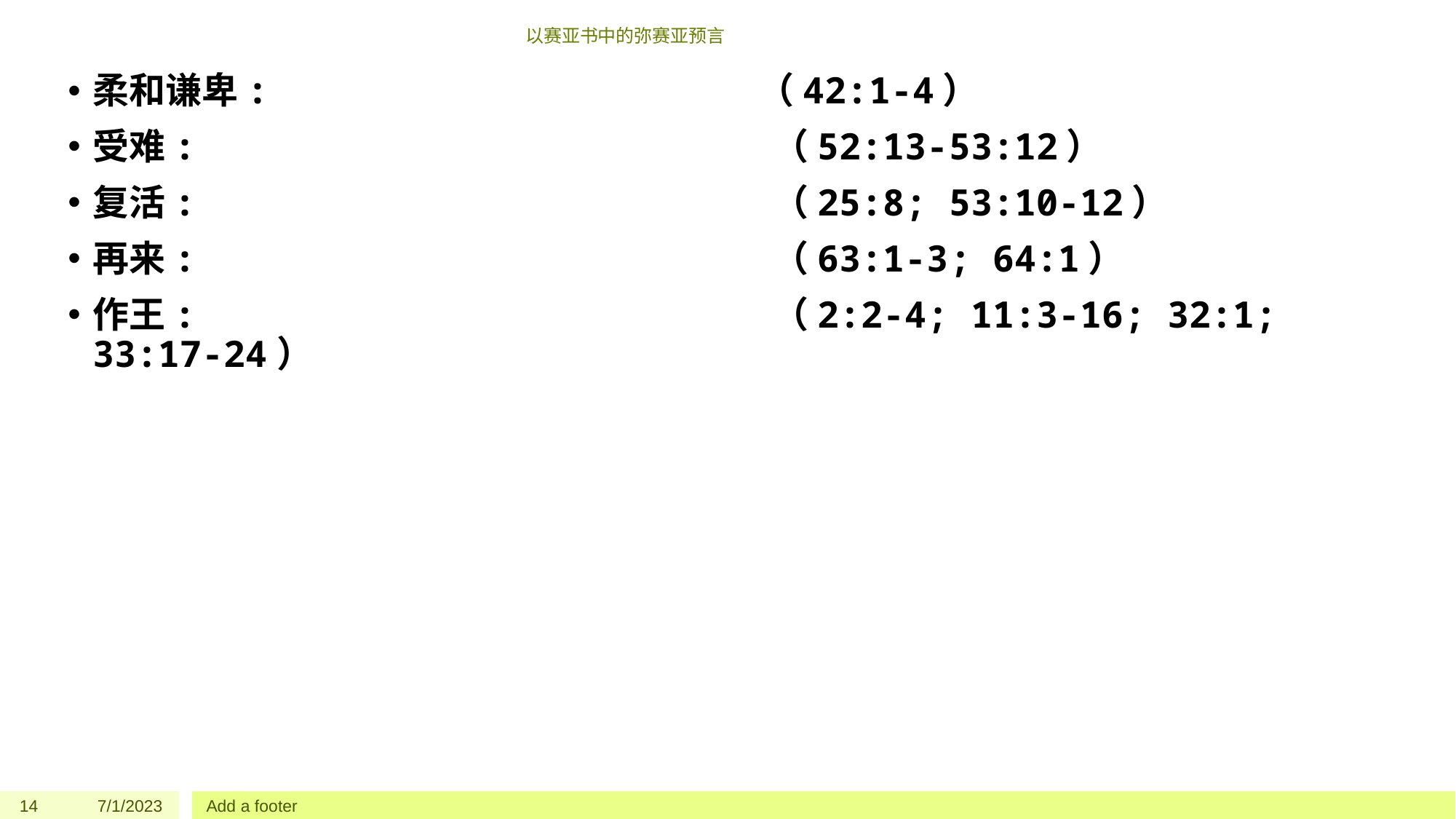

# 以赛亚书中的弥赛亚预言
柔和谦卑:                      （42:1-4）
受难:                          （52:13-53:12）
复活:                          （25:8; 53:10-12）
再来:                          （63:1-3; 64:1）
作王:                          （2:2-4; 11:3-16; 32:1; 33:17-24）
14
7/1/2023
Add a footer